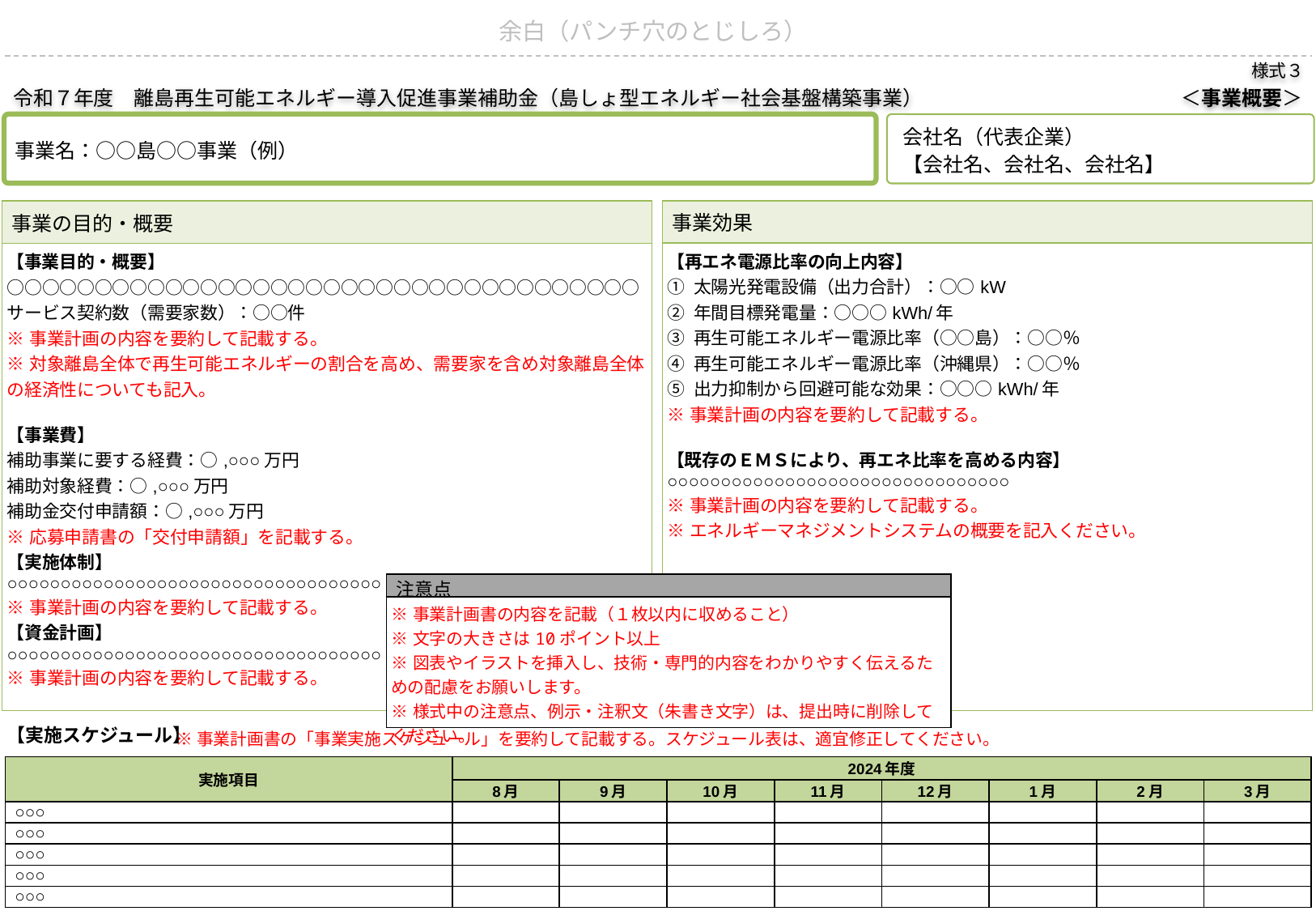

余白（パンチ穴のとじしろ）
様式３
令和７年度　離島再生可能エネルギー導入促進事業補助金（島しょ型エネルギー社会基盤構築事業）
＜事業概要＞
事業名：○○島○○事業（例）
会社名（代表企業）
【会社名、会社名、会社名】
| 事業効果 |
| --- |
| 【再エネ電源比率の向上内容】 ① 太陽光発電設備（出力合計）：○○kW ② 年間目標発電量：○○○kWh/年 ③ 再生可能エネルギー電源比率（○○島）：○○％ ④ 再生可能エネルギー電源比率（沖縄県）：○○％ ⑤ 出力抑制から回避可能な効果：○○○kWh/年 ※事業計画の内容を要約して記載する。 【既存のＥＭＳにより、再エネ比率を高める内容】 ○○○○○○○○○○○○○○○○○○○○○○○○○○○○○○○○ ※事業計画の内容を要約して記載する。 ※エネルギーマネジメントシステムの概要を記入ください。 |
| 事業の目的・概要 |
| --- |
| 【事業目的・概要】 ○○○○○○○○○○○○○○○○○○○○○○○○○○○○○○○○○○○○サービス契約数（需要家数）：○○件 ※事業計画の内容を要約して記載する。 ※対象離島全体で再生可能エネルギーの割合を高め、需要家を含め対象離島全体の経済性についても記入。 【事業費】 補助事業に要する経費：○,○○○万円 補助対象経費：○,○○○万円 補助金交付申請額：○,○○○万円 ※応募申請書の「交付申請額」を記載する。 【実施体制】 ○○○○○○○○○○○○○○○○○○○○○○○○○○○○○○○○○○○ ※事業計画の内容を要約して記載する。 【資金計画】 ○○○○○○○○○○○○○○○○○○○○○○○○○○○○○○○○○○○ ※事業計画の内容を要約して記載する。 |
| 注意点 |
| --- |
| ※事業計画書の内容を記載（１枚以内に収めること） ※文字の大きさは10ポイント以上 ※図表やイラストを挿入し、技術・専門的内容をわかりやすく伝えるための配慮をお願いします。 ※様式中の注意点、例示・注釈文（朱書き文字）は、提出時に削除してください。 |
※事業計画書の「事業実施スケジュール」を要約して記載する。スケジュール表は、適宜修正してください。
【実施スケジュール】
| 実施項目 | 2024年度 |  |  |  |  |  |  |  |
| --- | --- | --- | --- | --- | --- | --- | --- | --- |
|  | 8月 | 9月 | 10月 | 11月 | 12月 | 1月 | 2月 | 3月 |
| ○○○ |  |  |  |  |  |  |  |  |
| ○○○ |  |  |  |  |  |  |  |  |
| ○○○ |  |  |  |  |  |  |  |  |
| ○○○ |  |  |  |  |  |  |  |  |
| ○○○ |  |  |  |  |  |  |  |  |
※事業計画書の「事業効果」を記載する。
【事業効果】
| 成果目標 | 202x年 | 202x年 | 202x年 | 2030年 | 2050年 |
| --- | --- | --- | --- | --- | --- |
| 再生可能エネルギー電源比率 |  |  |  |  |  |
| エネルギー自給率 |  |  |  |  |  |
| 水素・アンモニア電源比率 |  |  |  |  |  |